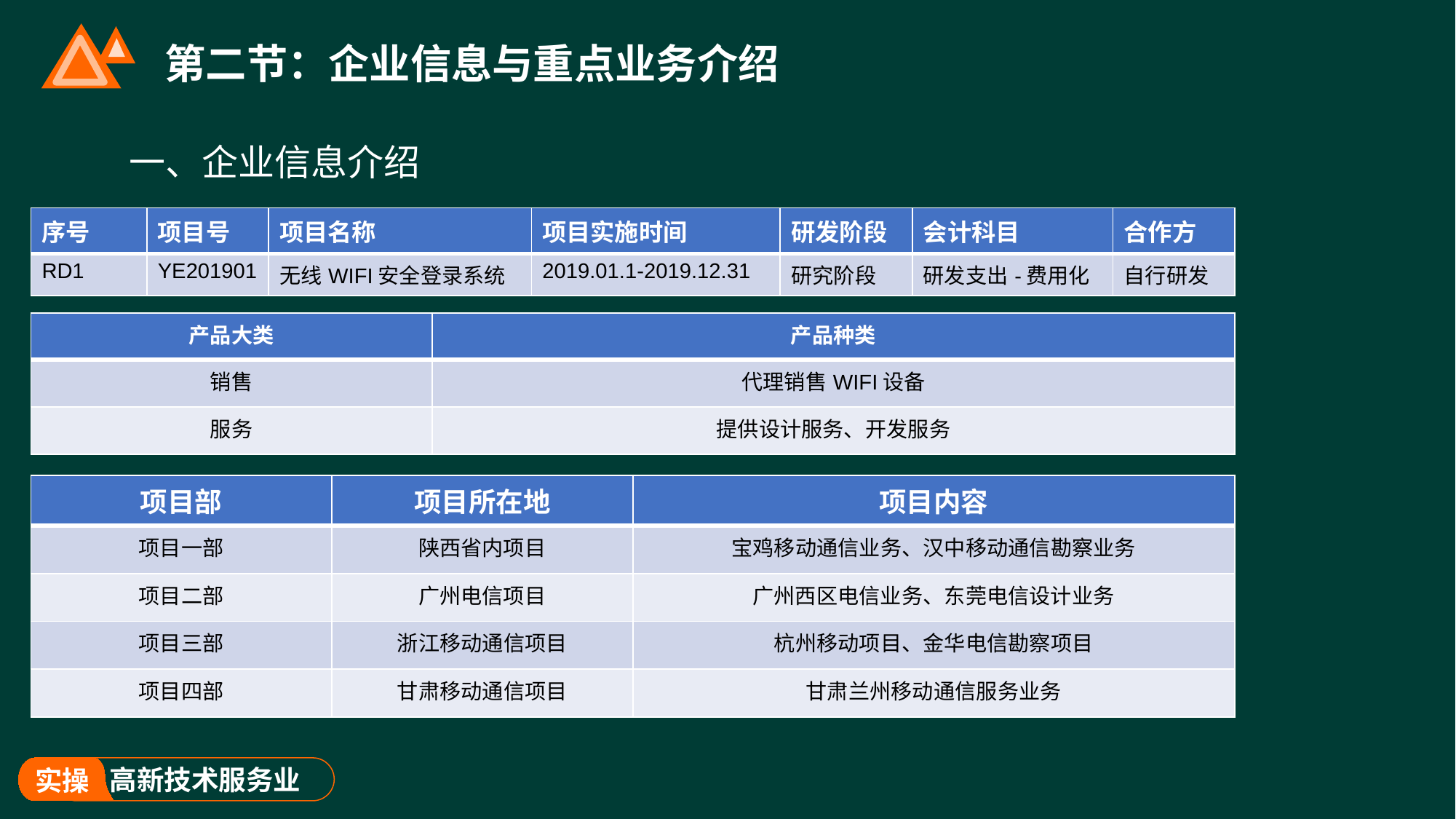

# 第二节：企业信息与重点业务介绍
一、企业信息介绍

| 序号 | 项目号 | 项目名称 | 项目实施时间 | 研发阶段 | 会计科目 | 合作方 |
| --- | --- | --- | --- | --- | --- | --- |
| RD1 | YE201901 | 无线WIFI安全登录系统 | 2019.01.1-2019.12.31 | 研究阶段 | 研发支出-费用化 | 自行研发 |
| 产品大类 | 产品种类 |
| --- | --- |
| 销售 | 代理销售WIFI设备 |
| 服务 | 提供设计服务、开发服务 |
| 项目部 | 项目所在地 | 项目内容 |
| --- | --- | --- |
| 项目一部 | 陕西省内项目 | 宝鸡移动通信业务、汉中移动通信勘察业务 |
| 项目二部 | 广州电信项目 | 广州西区电信业务、东莞电信设计业务 |
| 项目三部 | 浙江移动通信项目 | 杭州移动项目、金华电信勘察项目 |
| 项目四部 | 甘肃移动通信项目 | 甘肃兰州移动通信服务业务 |